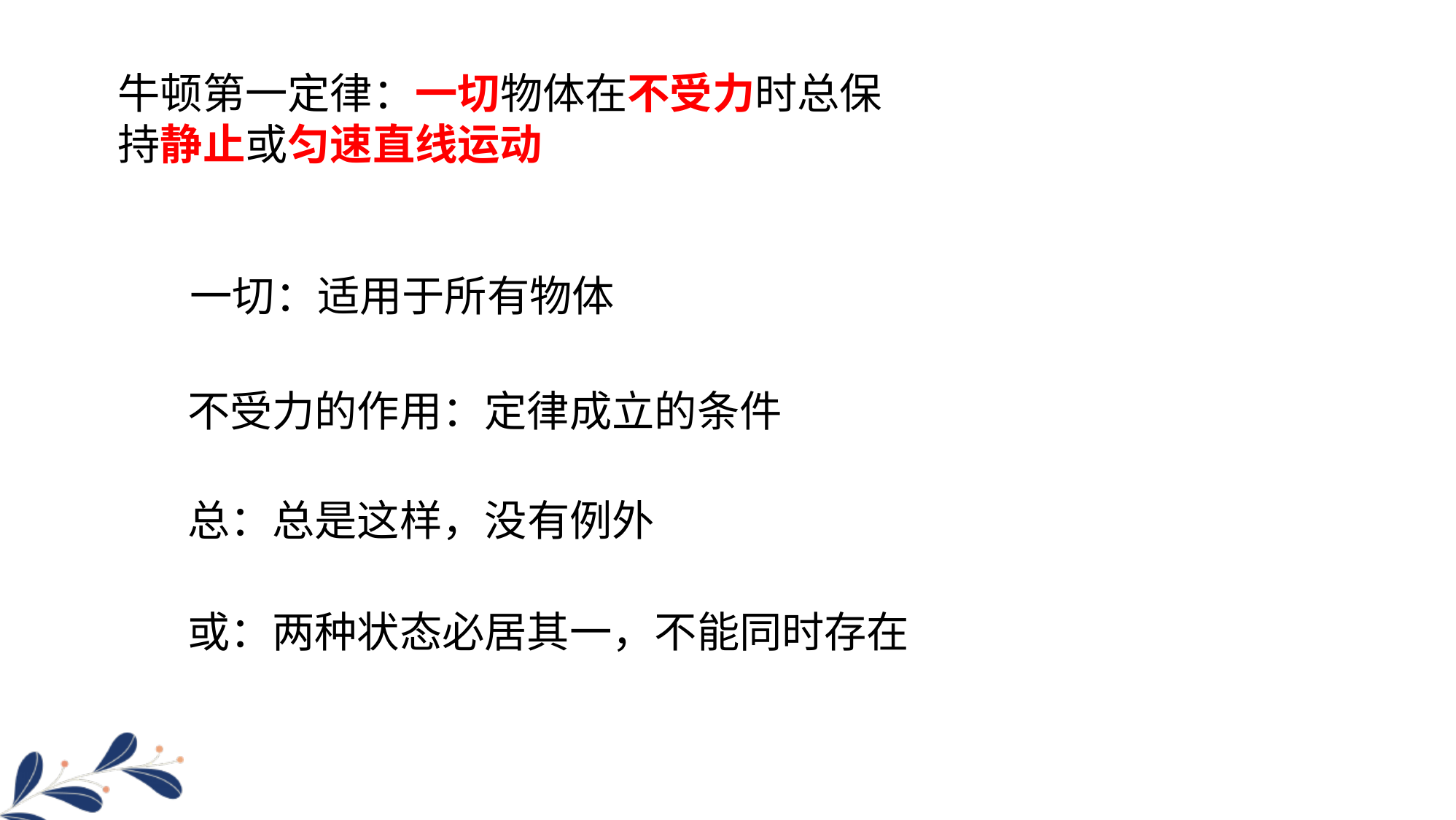

牛顿第一定律：一切物体在不受力时总保持静止或匀速直线运动
一切：适用于所有物体
不受力的作用：定律成立的条件
总：总是这样，没有例外
或：两种状态必居其一，不能同时存在